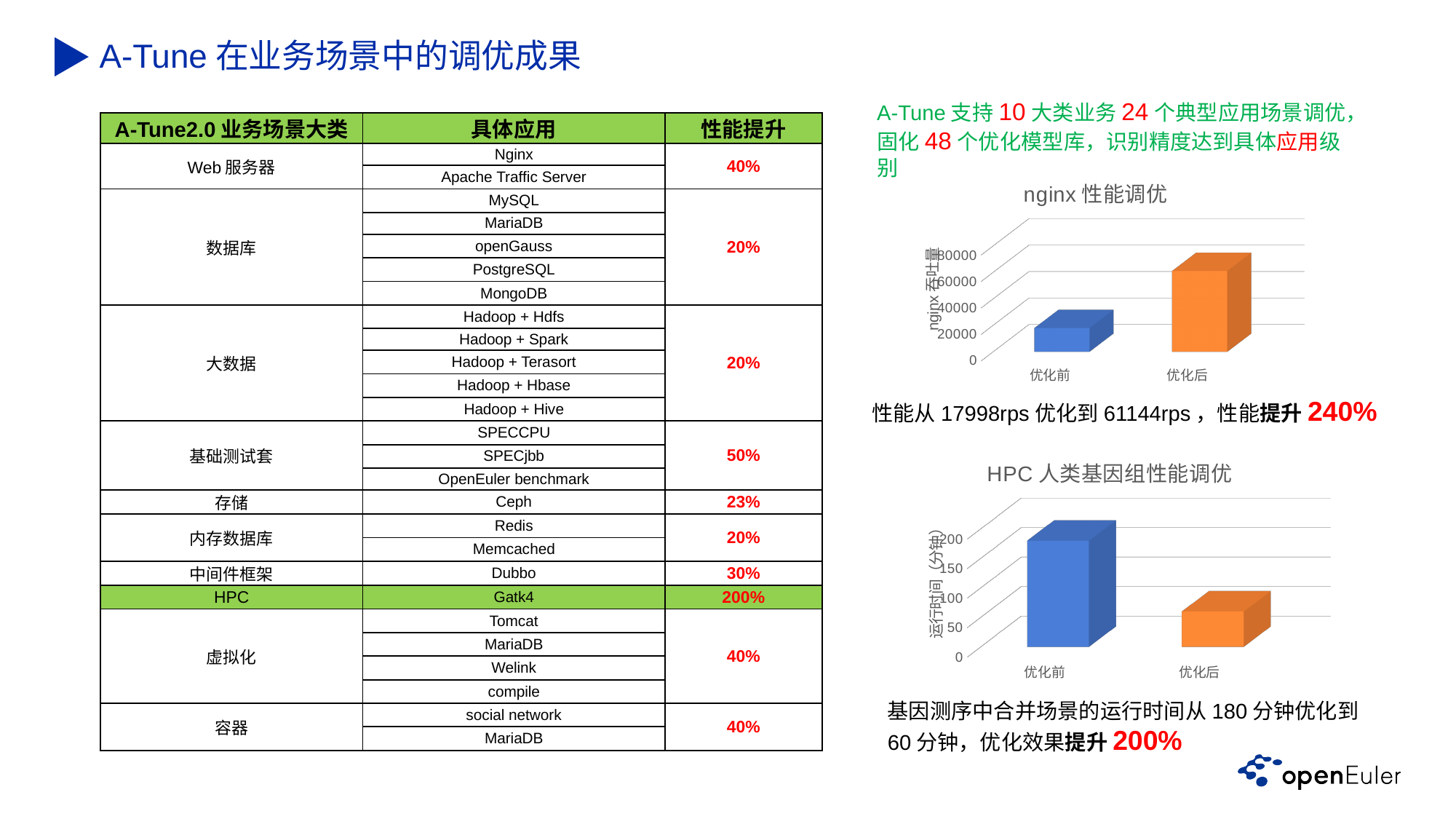

A-Tune在业务场景中的调优成果
A-Tune支持10大类业务24个典型应用场景调优，固化48个优化模型库，识别精度达到具体应用级别
| A-Tune2.0业务场景大类 | 具体应用 | 性能提升 |
| --- | --- | --- |
| Web服务器 | Nginx | 40% |
|  | Apache Traffic Server |  |
| 数据库 | MySQL | 20% |
|  | MariaDB |  |
|  | openGauss |  |
|  | PostgreSQL |  |
|  | MongoDB |  |
| 大数据 | Hadoop + Hdfs | 20% |
|  | Hadoop + Spark |  |
|  | Hadoop + Terasort |  |
|  | Hadoop + Hbase |  |
|  | Hadoop + Hive |  |
| 基础测试套 | SPECCPU | 50% |
|  | SPECjbb |  |
|  | OpenEuler benchmark |  |
| 存储 | Ceph | 23% |
| 内存数据库 | Redis | 20% |
|  | Memcached |  |
| 中间件框架 | Dubbo | 30% |
| HPC | Gatk4 | 200% |
| 虚拟化 | Tomcat | 40% |
|  | MariaDB |  |
|  | Welink |  |
|  | compile |  |
| 容器 | social network | 40% |
|  | MariaDB |  |

[unsupported chart]

性能从17998rps优化到61144rps，性能提升240%

[unsupported chart]

基因测序中合并场景的运行时间从180分钟优化到60分钟，优化效果提升200%